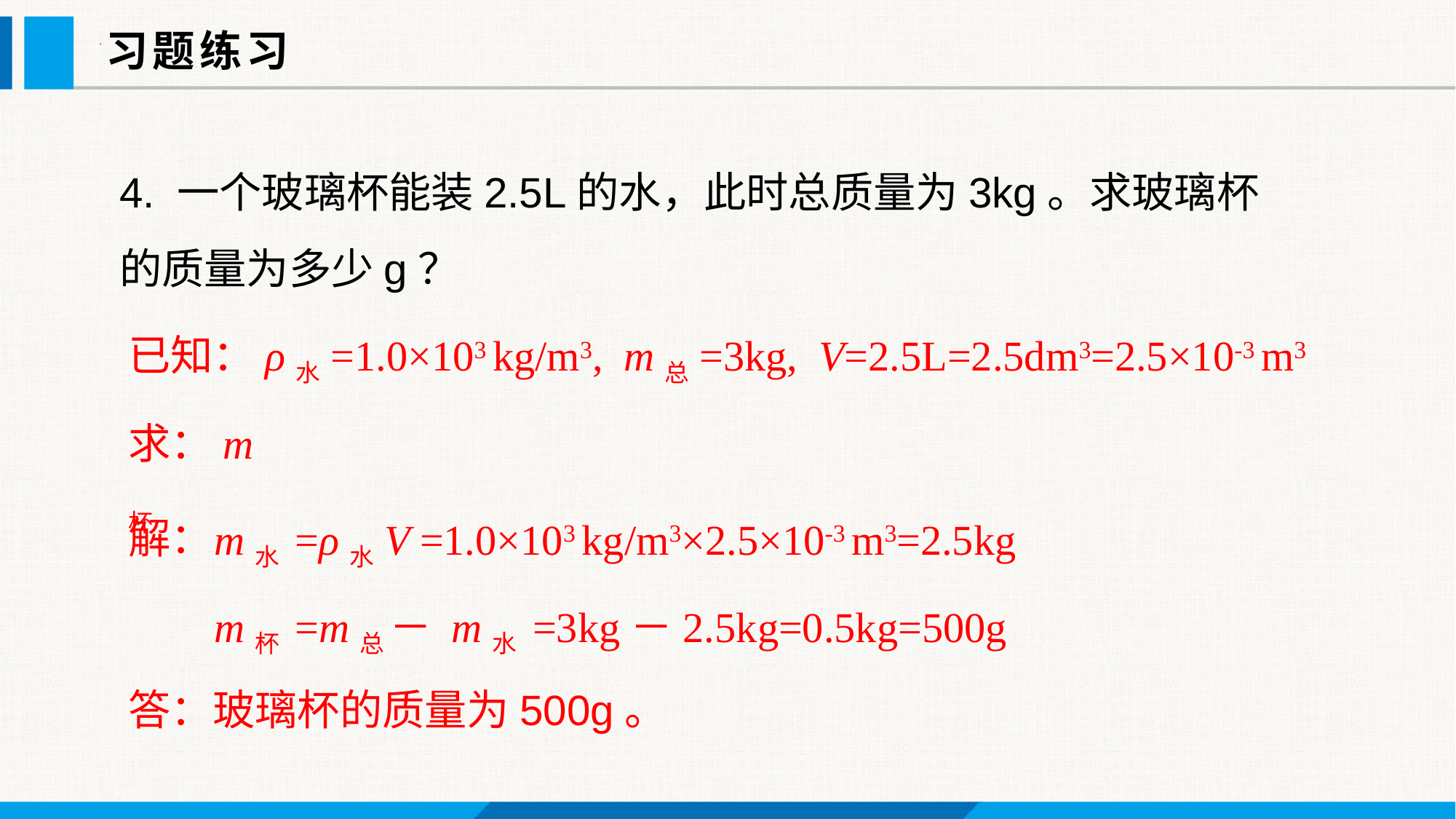

习题练习
4. 一个玻璃杯能装2.5L的水，此时总质量为3kg。求玻璃杯的质量为多少g？
已知：ρ水=1.0×103 kg/m3,  m总=3kg,  V=2.5L=2.5dm3=2.5×10-3 m3

求：m杯
m水 =ρ水V =1.0×103 kg/m3×2.5×10-3 m3=2.5kg
m杯 =m总 － m水 =3kg－2.5kg=0.5kg=500g
解：
答：玻璃杯的质量为500g。